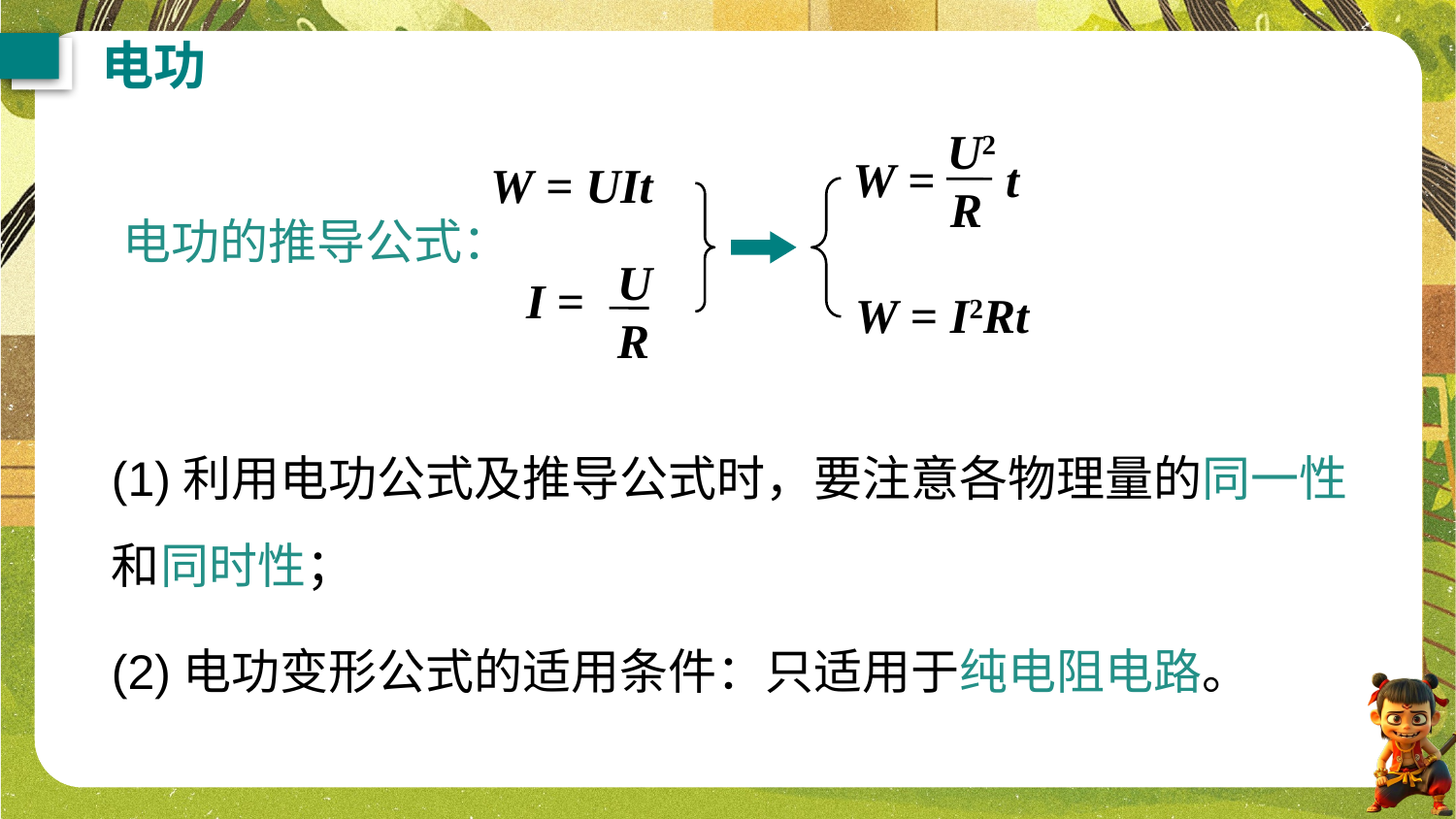

电功

 U2
R

W =
t
W = UIt

电功的推导公式：

U
R

I =
W = I2Rt
(1)利用电功公式及推导公式时，要注意各物理量的同一性和同时性；
(2)电功变形公式的适用条件：只适用于纯电阻电路。